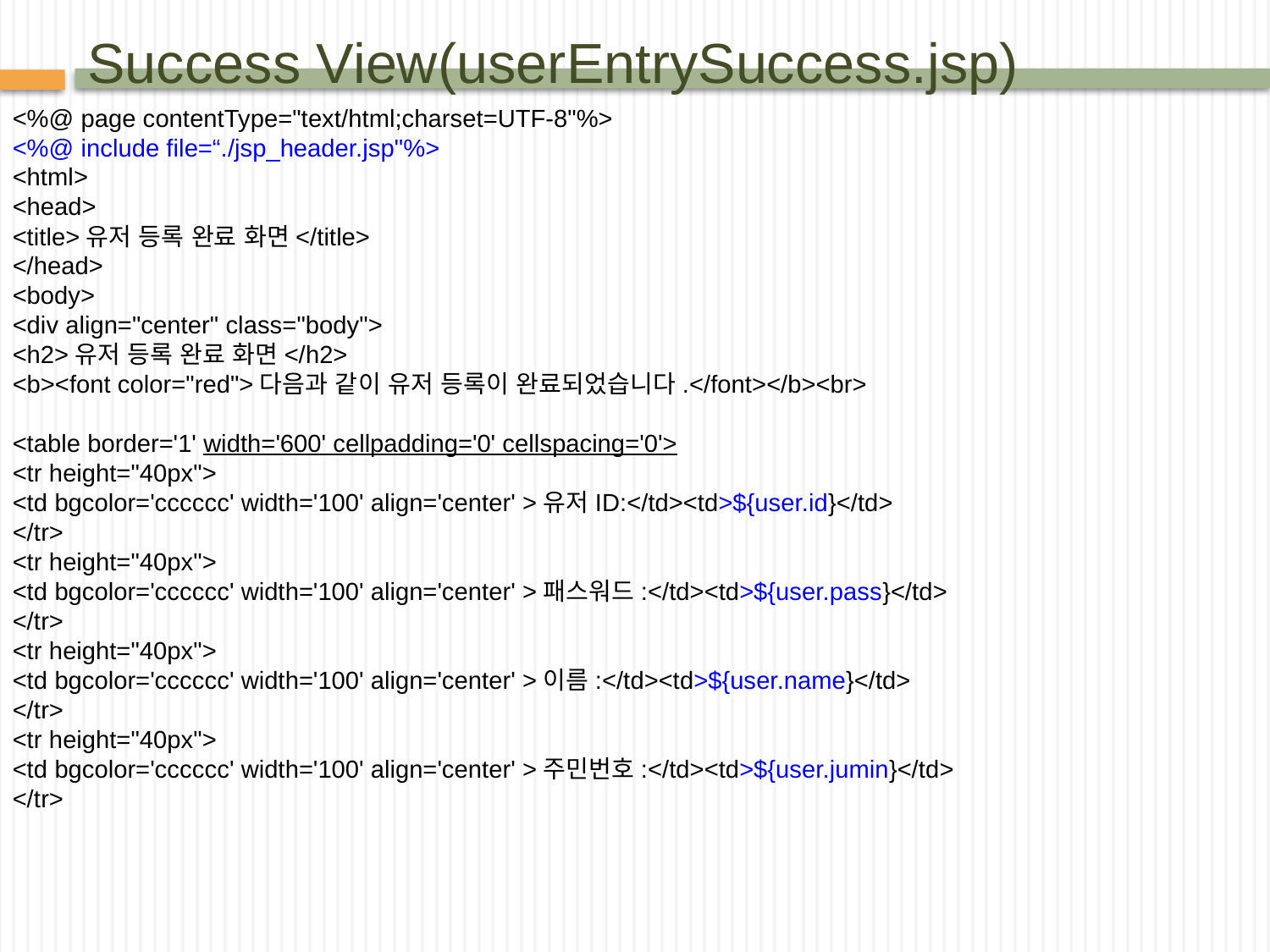

# Success View(userEntrySuccess.jsp)
<%@ page contentType="text/html;charset=UTF-8"%>
<%@ include file=“./jsp_header.jsp"%>
<html>
<head>
<title>유저 등록 완료 화면</title>
</head>
<body>
<div align="center" class="body">
<h2>유저 등록 완료 화면</h2>
<b><font color="red">다음과 같이 유저 등록이 완료되었습니다.</font></b><br>

<table border='1' width='600' cellpadding='0' cellspacing='0'>
<tr height="40px">
<td bgcolor='cccccc' width='100' align='center' >유저ID:</td><td>${user.id}</td>
</tr>
<tr height="40px">
<td bgcolor='cccccc' width='100' align='center' >패스워드:</td><td>${user.pass}</td>
</tr>
<tr height="40px">
<td bgcolor='cccccc' width='100' align='center' >이름:</td><td>${user.name}</td>
</tr>
<tr height="40px">
<td bgcolor='cccccc' width='100' align='center' >주민번호:</td><td>${user.jumin}</td>
</tr>